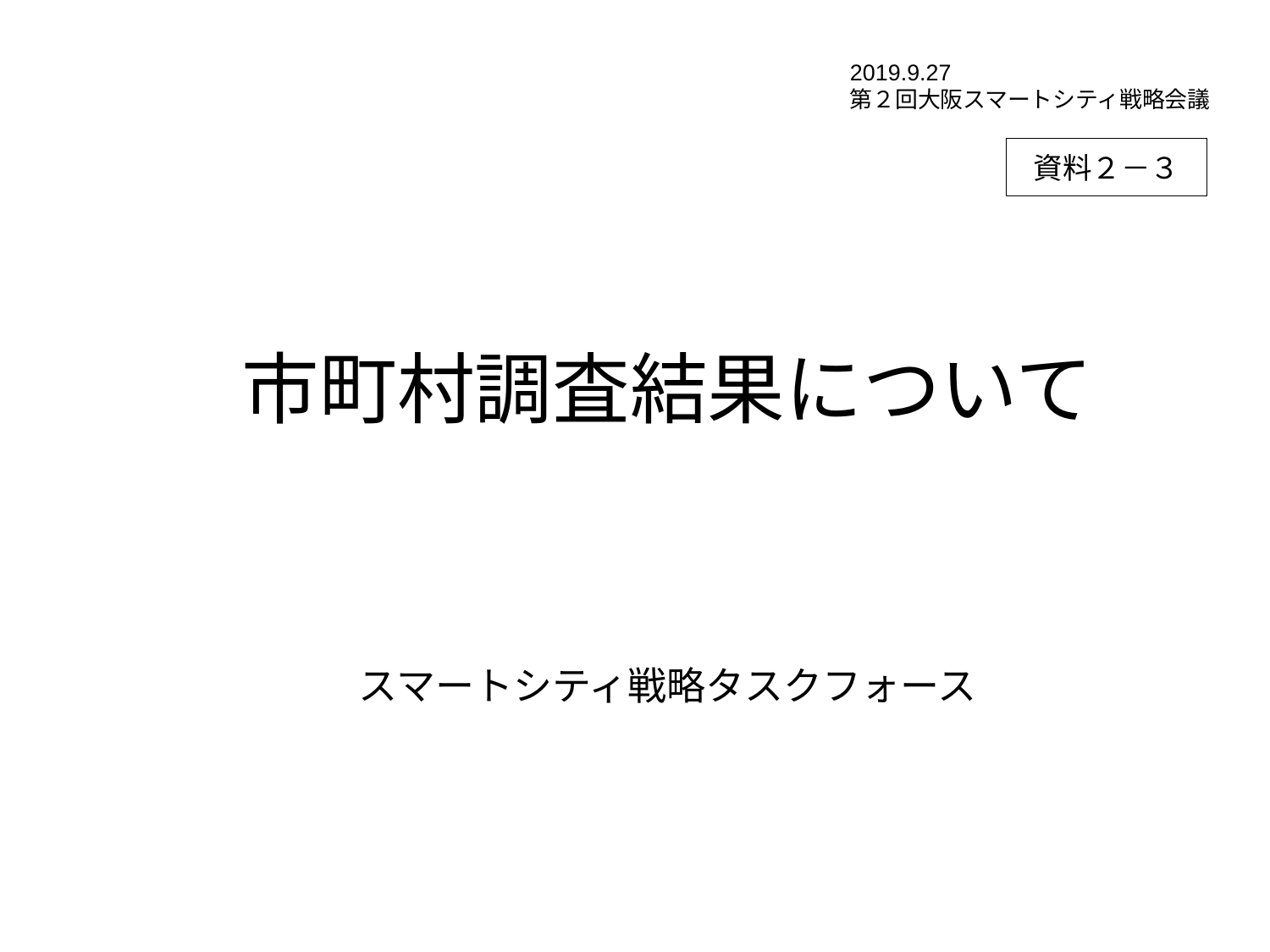

2019.9.27
第２回大阪スマートシティ戦略会議
資料２－３
市町村調査結果について
スマートシティ戦略タスクフォース